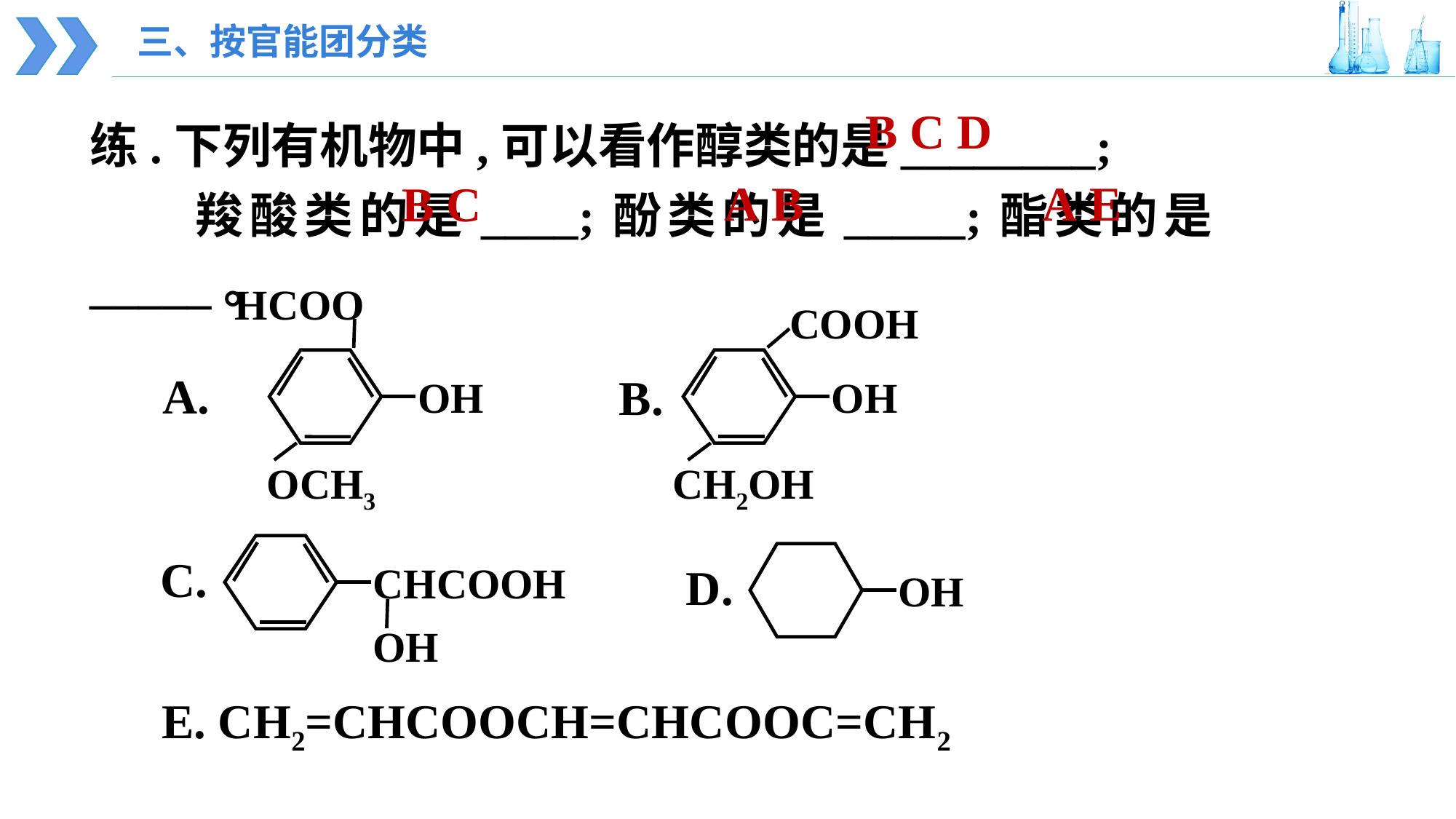

三、按官能团分类
B C D
练.下列有机物中,可以看作醇类的是________;
     羧酸类的是____;酚类的是_____;酯类的是_____。
A B
A E
B C
HCOO

A.
OH
OCH3
COOH

B.
OH
CH2OH

C.
CHCOOH
OH

D.
OH
E. CH2=CHCOOCH=CHCOOC=CH2